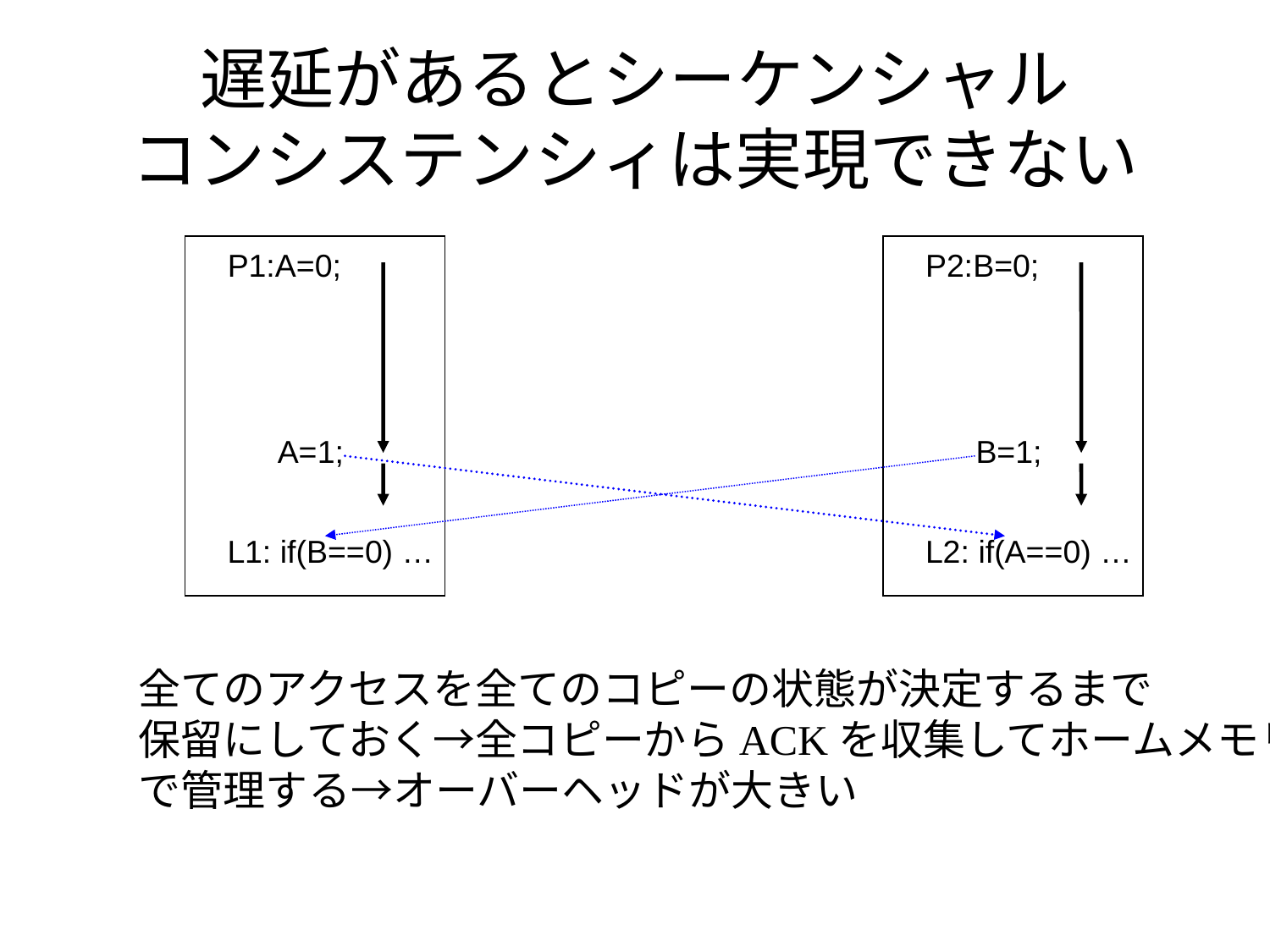

# 遅延があるとシーケンシャル コンシステンシィは実現できない

P1:A=0;
P2:B=0;

A=1;
B=1;

L1: if(B==0) …
L2: if(A==0) …
全てのアクセスを全てのコピーの状態が決定するまで
保留にしておく→全コピーからACKを収集してホームメモリ
で管理する→オーバーヘッドが大きい